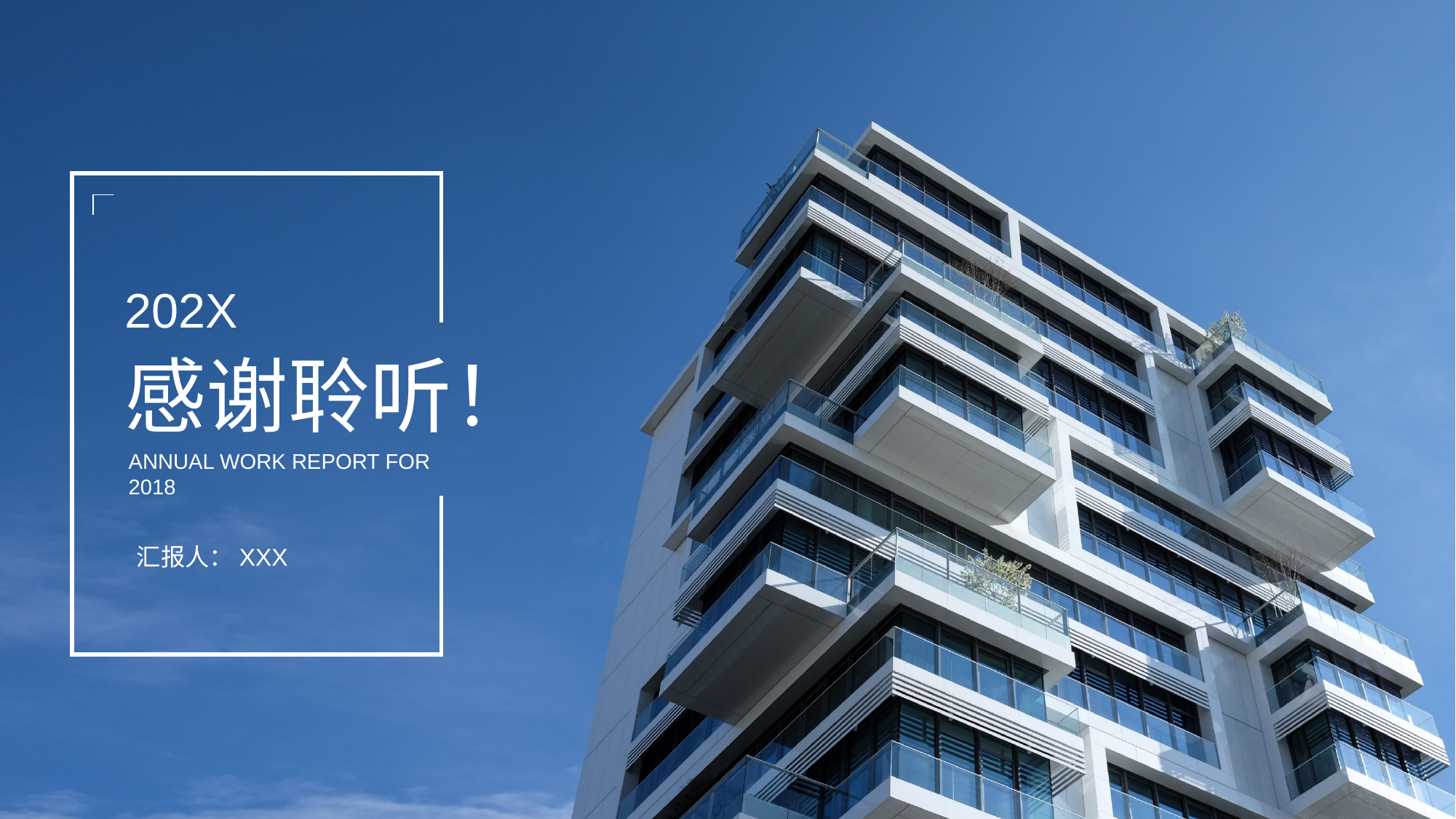

202X
感谢聆听！
ANNUAL WORK REPORT FOR 2018
汇报人：XXX